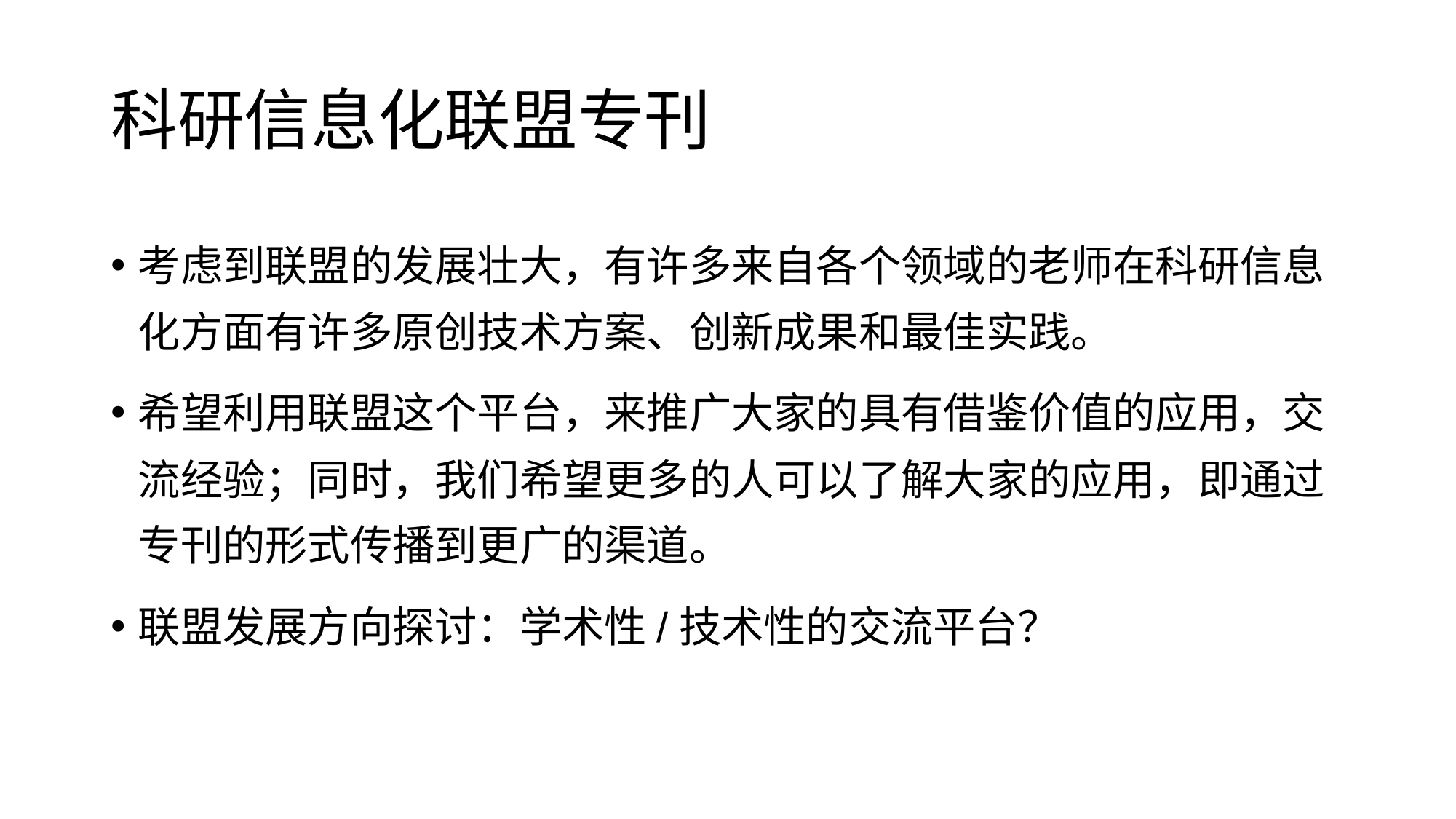

# 科研信息化联盟专刊
考虑到联盟的发展壮大，有许多来自各个领域的老师在科研信息化方面有许多原创技术方案、创新成果和最佳实践。
希望利用联盟这个平台，来推广大家的具有借鉴价值的应用，交流经验；同时，我们希望更多的人可以了解大家的应用，即通过专刊的形式传播到更广的渠道。
联盟发展方向探讨：学术性/技术性的交流平台？